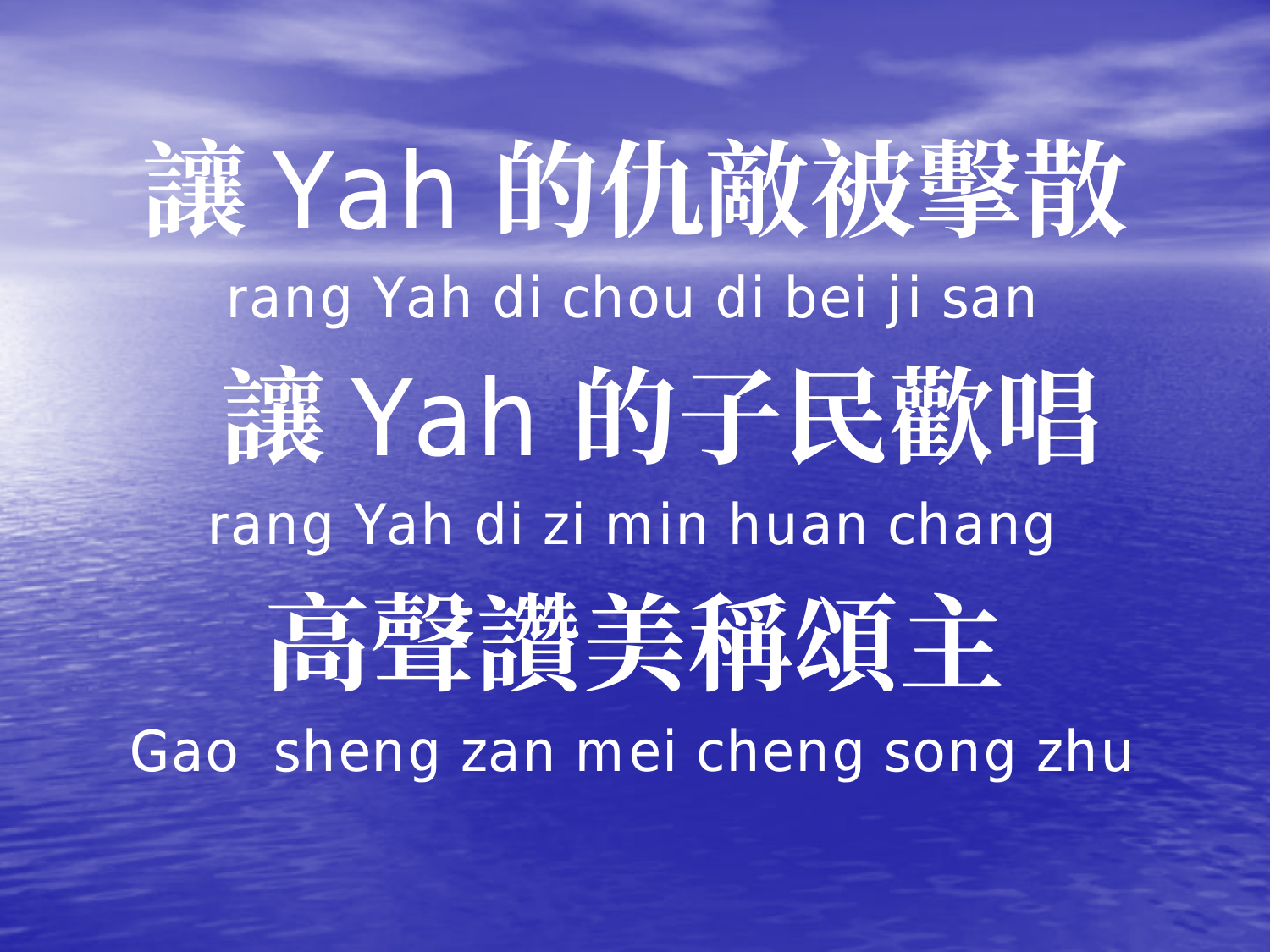

讓Yah的仇敵被擊散
rang Yah di chou di bei ji san
 讓Yah的子民歡唱
rang Yah di zi min huan chang
高聲讚美稱頌主
Gao  sheng zan mei cheng song zhu